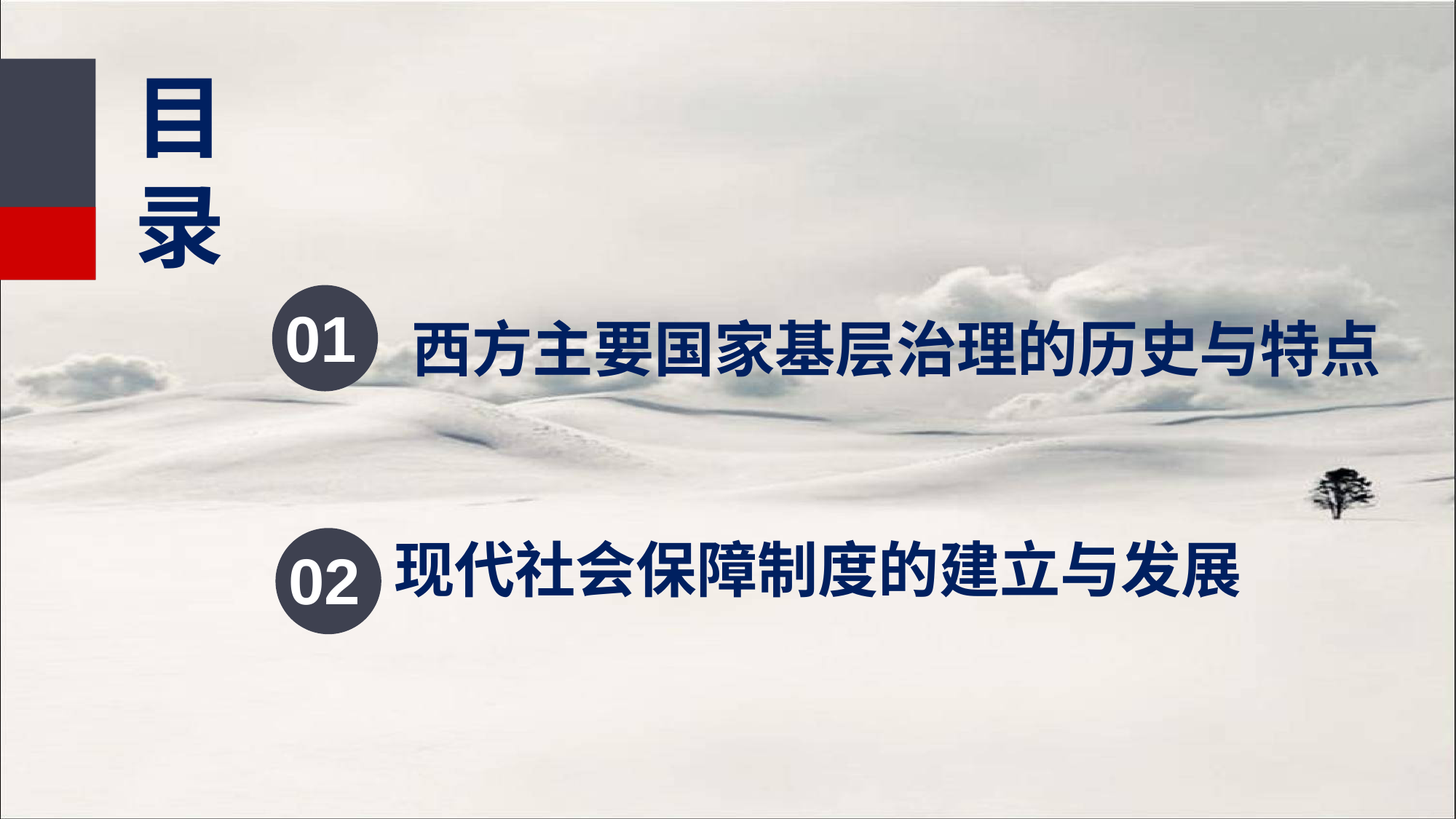

目录

01
西方主要国家基层治理的历史与特点
现代社会保障制度的建立与发展

02